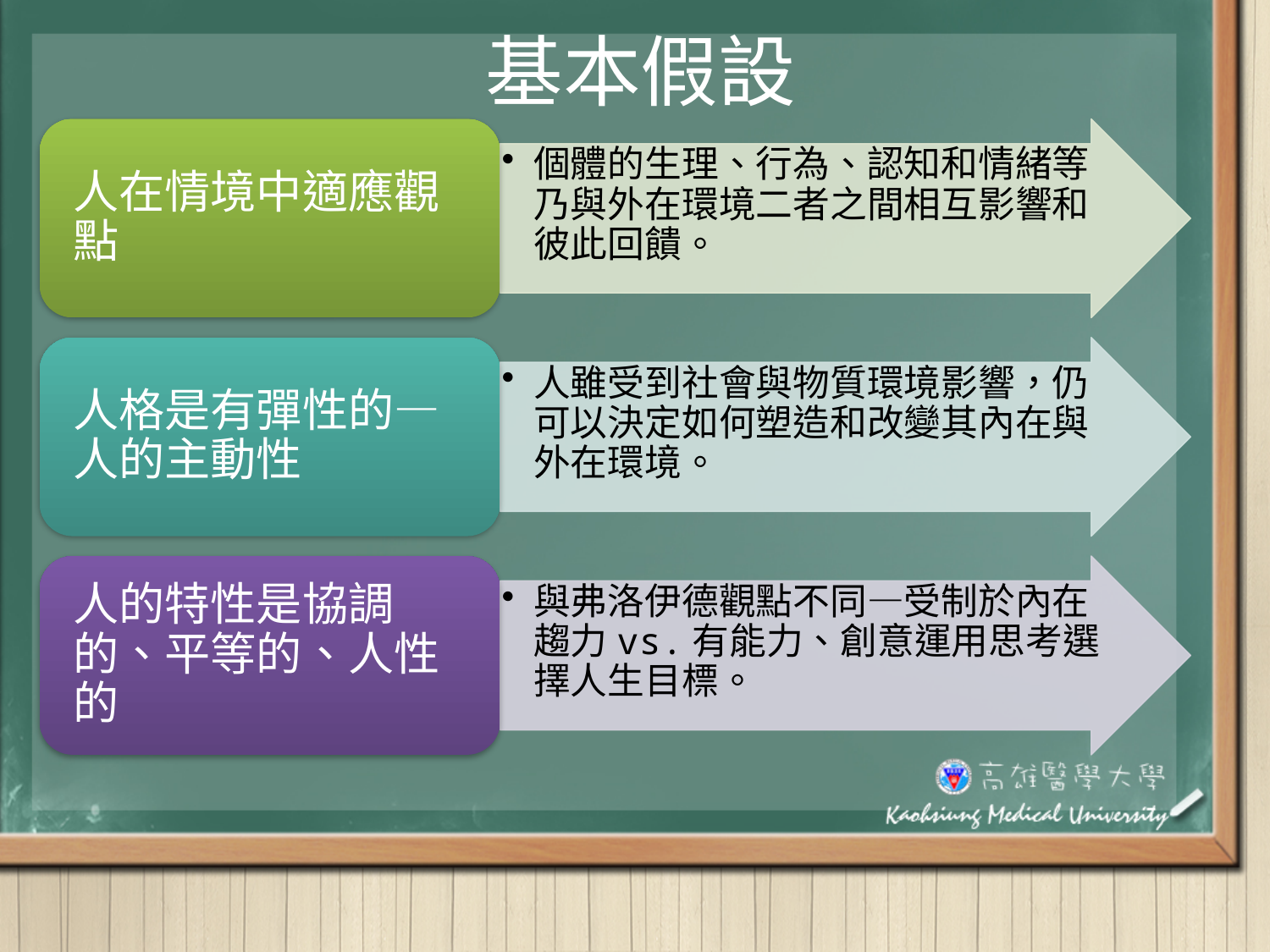

# 基本假設
個體的生理、行為、認知和情緒等乃與外在環境二者之間相互影響和彼此回饋。
人在情境中適應觀點
人雖受到社會與物質環境影響，仍可以決定如何塑造和改變其內在與外在環境。
人格是有彈性的—人的主動性
與弗洛伊德觀點不同—受制於內在趨力vs.有能力、創意運用思考選擇人生目標。
人的特性是協調的、平等的、人性的